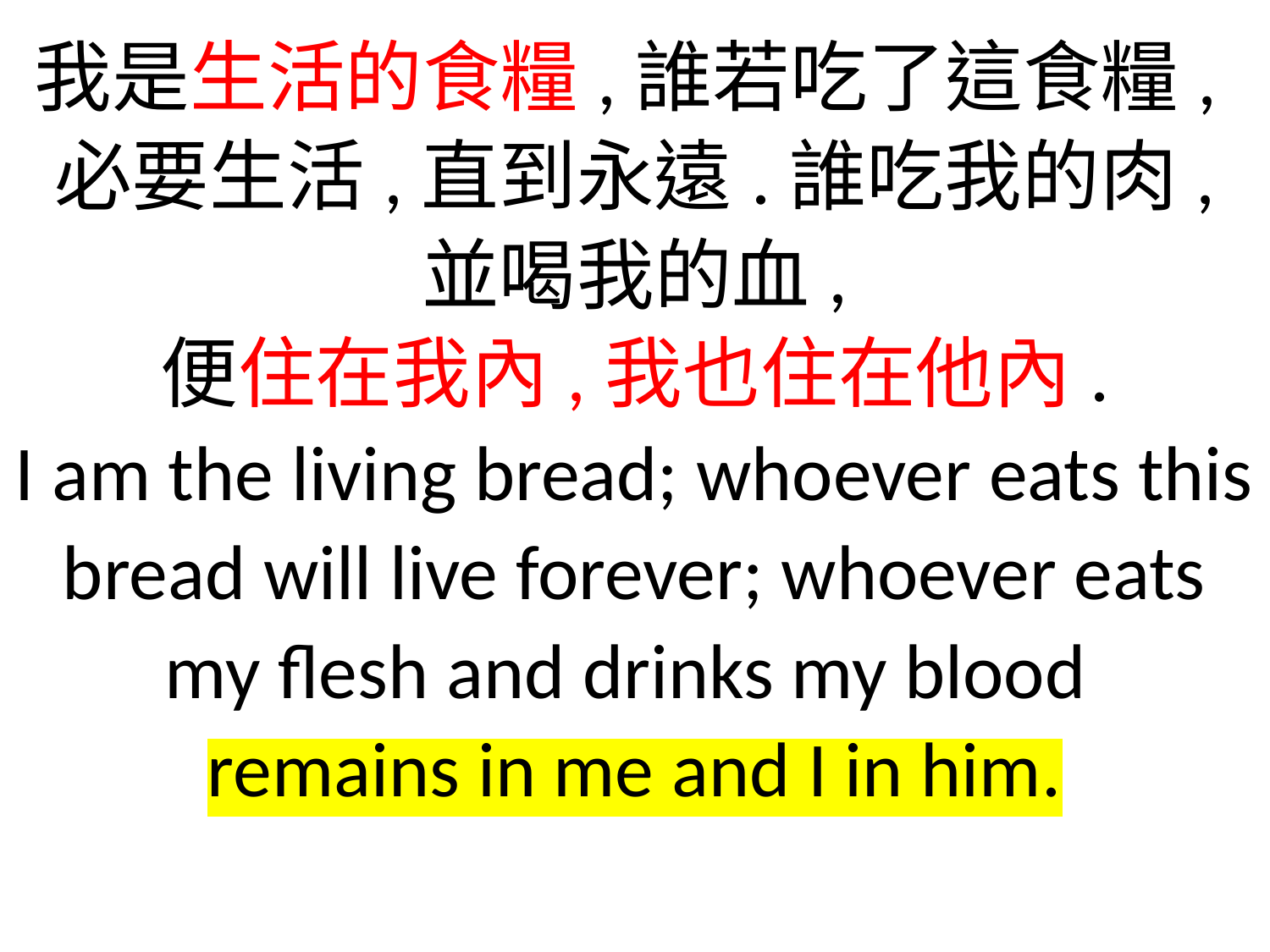

我是生活的食糧,誰若吃了這食糧,必要生活,直到永遠.誰吃我的肉,
並喝我的血,
便住在我內,我也住在他內.
I am the living bread; whoever eats this bread will live forever; whoever eats my flesh and drinks my blood
remains in me and I in him.